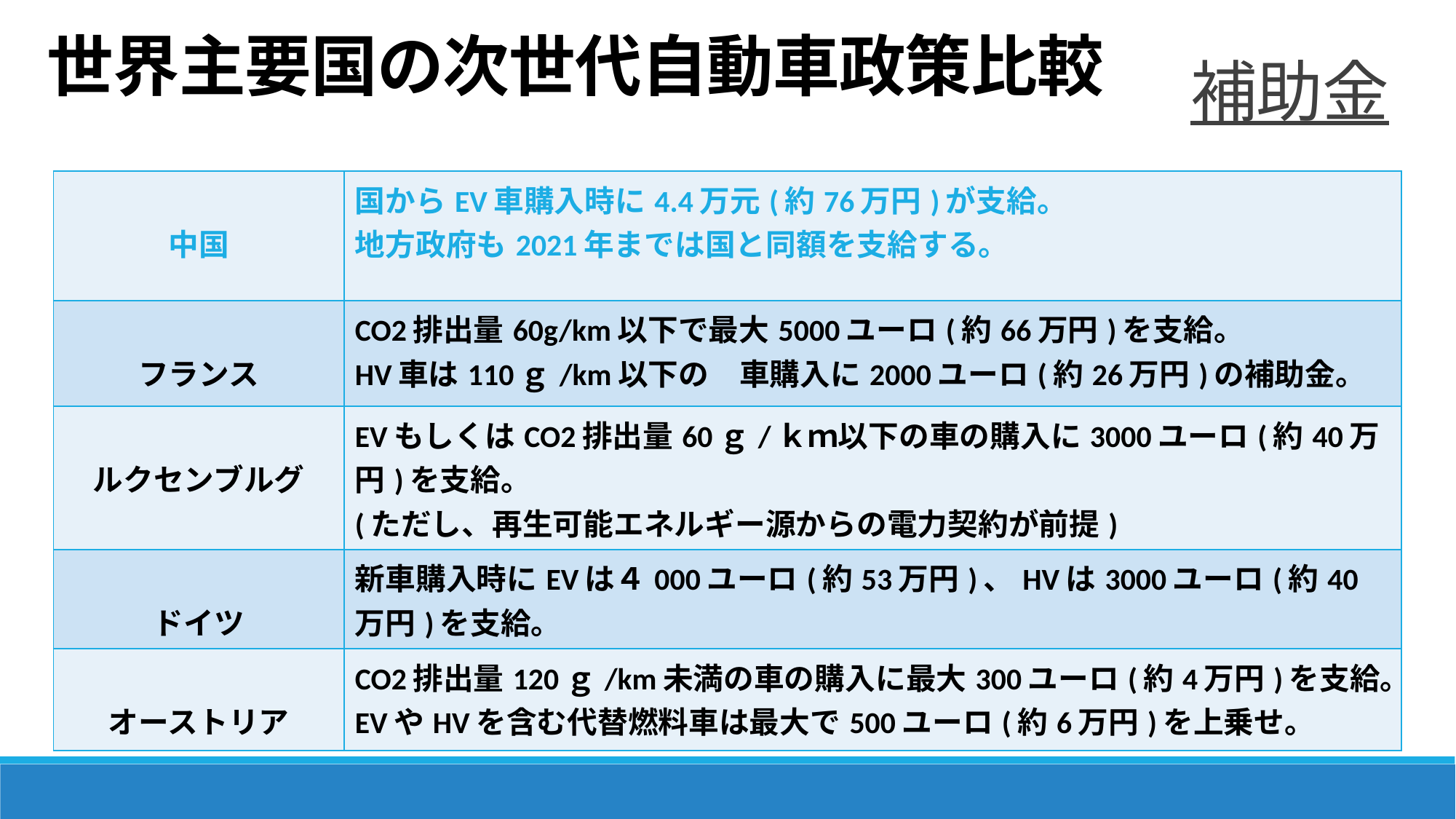

世界主要国の次世代自動車政策比較
補助金
| 中国 | 国からEV車購入時に4.4万元(約76万円)が支給。 地方政府も2021年までは国と同額を支給する。 |
| --- | --- |
| フランス | CO2排出量60g/km以下で最大5000ユーロ(約66万円)を支給。 HV車は110ｇ/km以下の　車購入に2000ユーロ(約26万円)の補助金。 |
| ルクセンブルグ | EVもしくはCO2排出量60ｇ/ｋｍ以下の車の購入に3000ユーロ(約40万円)を支給。 (ただし、再生可能エネルギー源からの電力契約が前提) |
| ドイツ | 新車購入時にEVは４000ユーロ(約53万円)、HVは3000ユーロ(約40万円)を支給。 |
| オーストリア | CO2排出量120ｇ/km未満の車の購入に最大300ユーロ(約4万円)を支給。 EVやHVを含む代替燃料車は最大で500ユーロ(約6万円)を上乗せ。 |